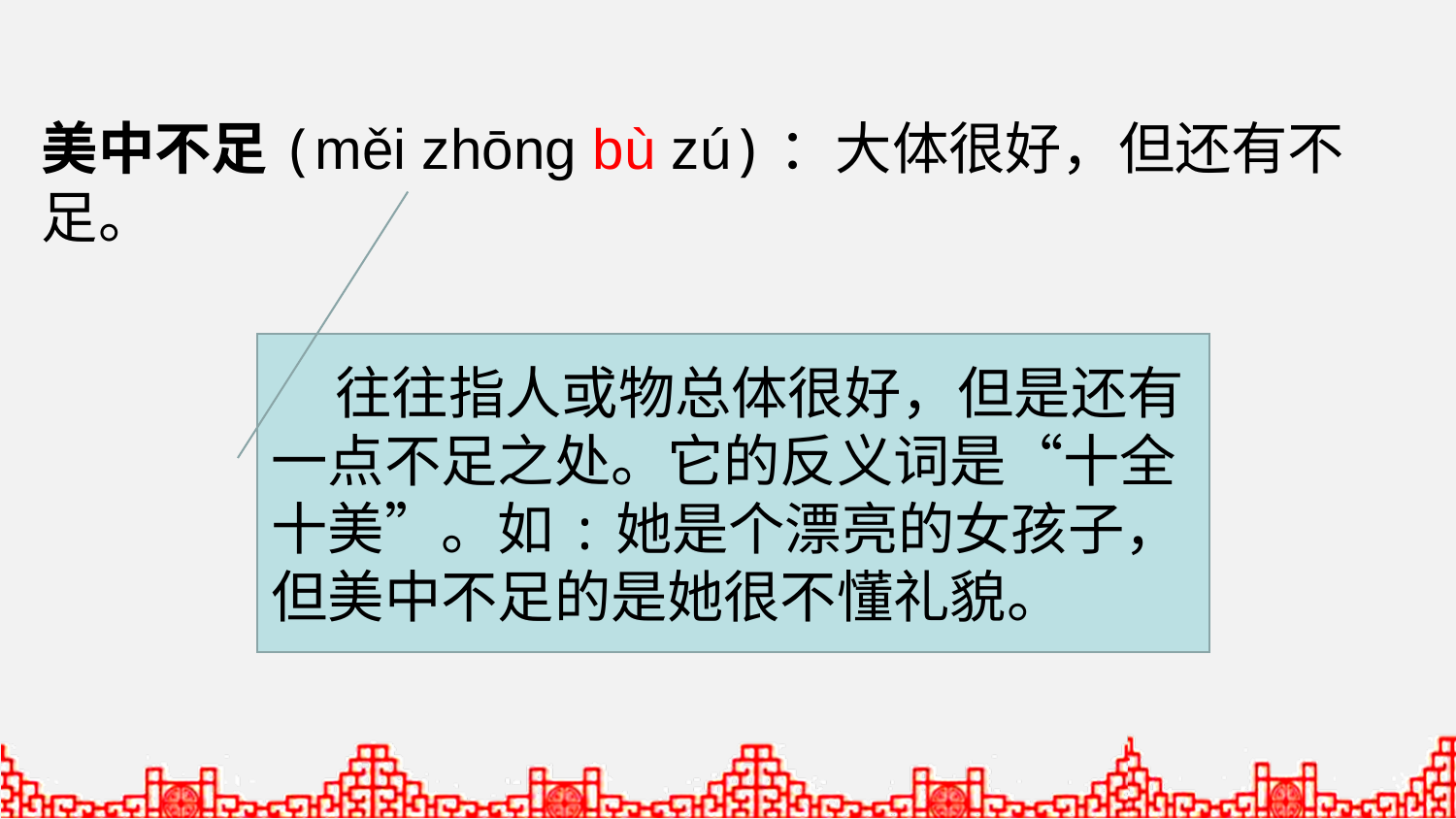

美中不足(měi zhōng bù zú)：大体很好，但还有不足。
    往往指人或物总体很好，但是还有一点不足之处。它的反义词是“十全十美”。如:她是个漂亮的女孩子，但美中不足的是她很不懂礼貌。